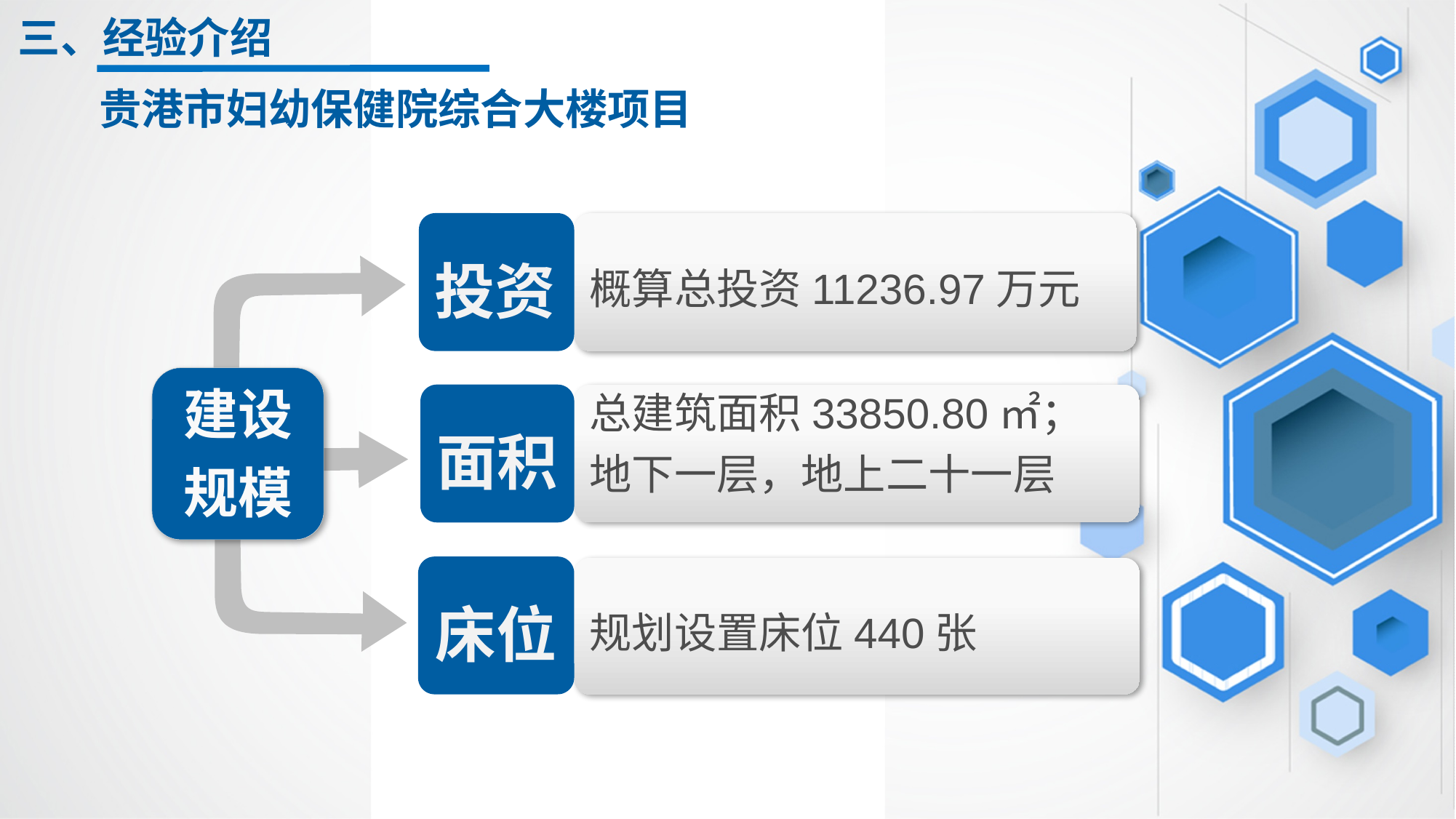

三、经验介绍
贵港市妇幼保健院综合大楼项目
投资
概算总投资11236.97万元

建设
规模
面积

总建筑面积33850.80㎡；
地下一层，地上二十一层

床位
规划设置床位440张